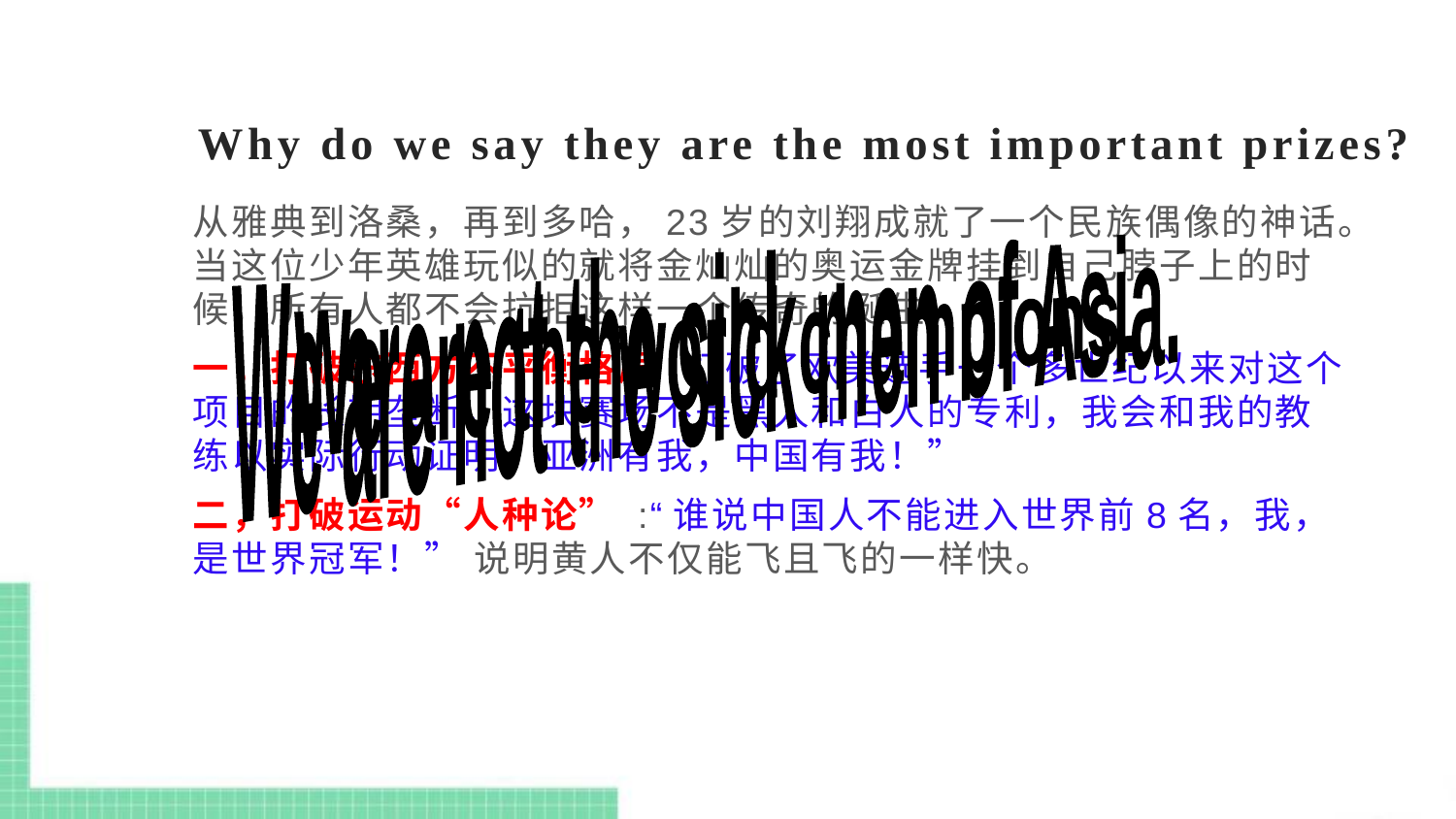

# Why do we say they are the most important prizes?
从雅典到洛桑，再到多哈，23岁的刘翔成就了一个民族偶像的神话。当这位少年英雄玩似的就将金灿灿的奥运金牌挂到自己脖子上的时候，所有人都不会抗拒这样一个传奇的诞生。
一，打破东西方不平衡格局:打破了欧美选手一个多世纪以来对这个项目的长期垄断，这块赛场不是黑人和白人的专利，我会和我的教练以实际行动证明，亚洲有我，中国有我！”
二，打破运动“人种论” :“谁说中国人不能进入世界前8名，我，是世界冠军！” 说明黄人不仅能飞且飞的一样快。
We are not the sick men of Asia.
We are the world champions.